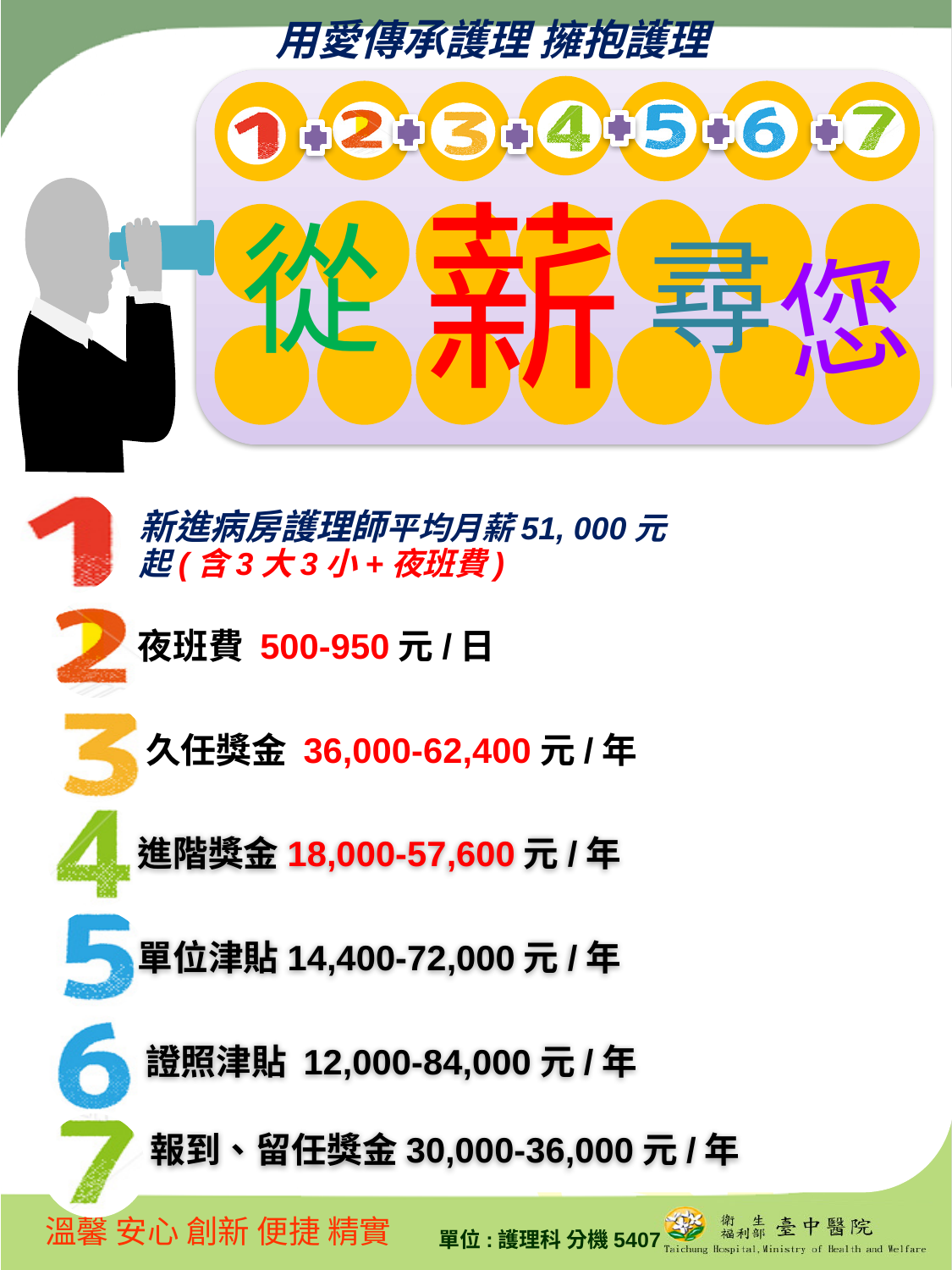

用愛傳承護理 擁抱護理

薪
從
尋
您
新進病房護理師平均月薪51, 000元起(含3大3小+夜班費)
    夜班費 500-950元/日
     久任獎金 36,000-62,400元/年
    進階獎金18,000-57,600元/年
    單位津貼14,400-72,000元/年
     證照津貼 12,000-84,000元/年
       報到、留任獎金30,000-36,000元/年

單位:護理科 分機5407